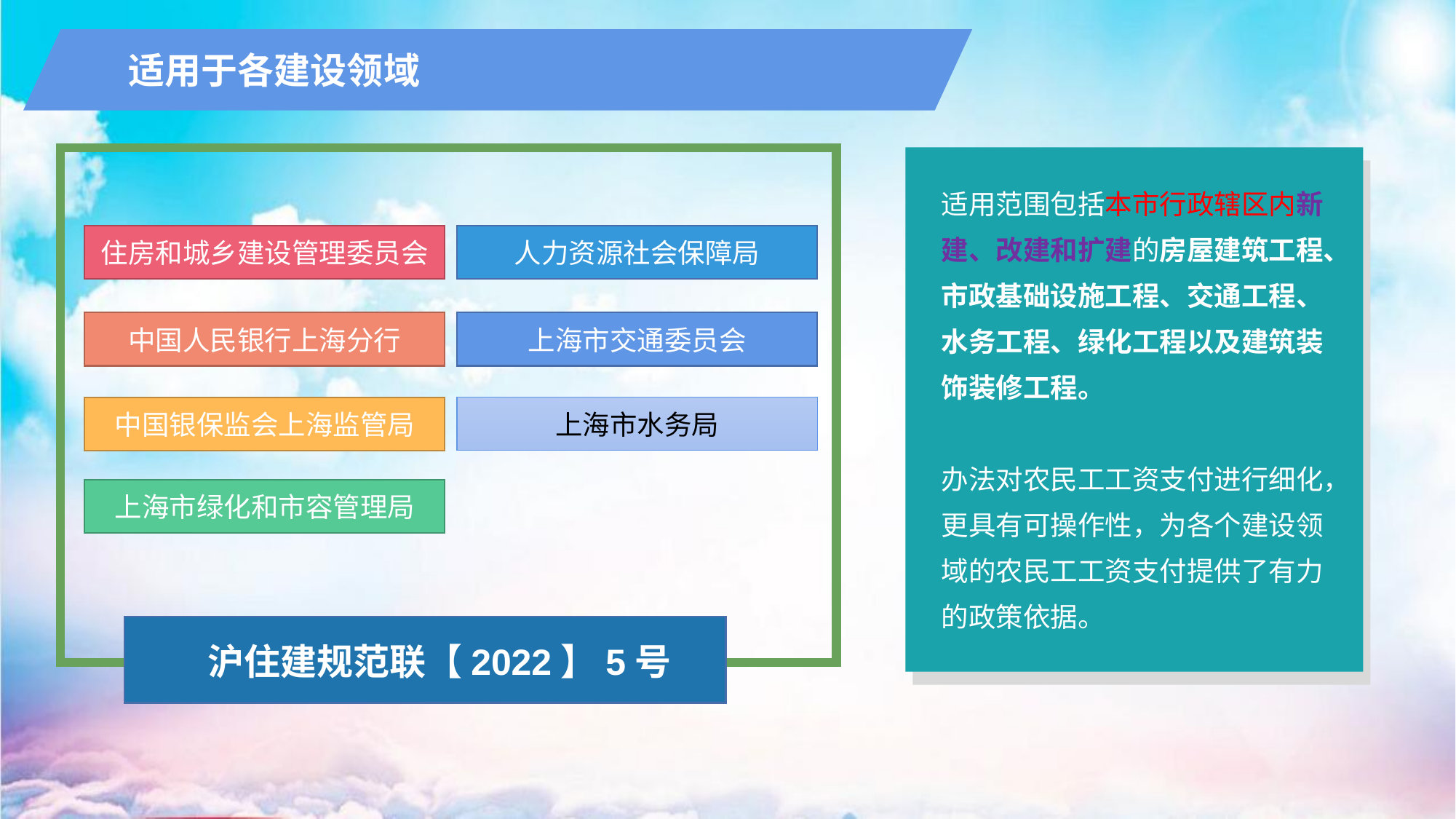

适用于各建设领域

适用范围包括本市行政辖区内新建、改建和扩建的房屋建筑工程、市政基础设施工程、交通工程、水务工程、绿化工程以及建筑装饰装修工程。

办法对农民工工资支付进行细化，更具有可操作性，为各个建设领域的农民工工资支付提供了有力的政策依据。
住房和城乡建设管理委员会
人力资源社会保障局
中国人民银行上海分行
上海市交通委员会
中国银保监会上海监管局
上海市水务局
上海市绿化和市容管理局

沪住建规范联【2022】5号